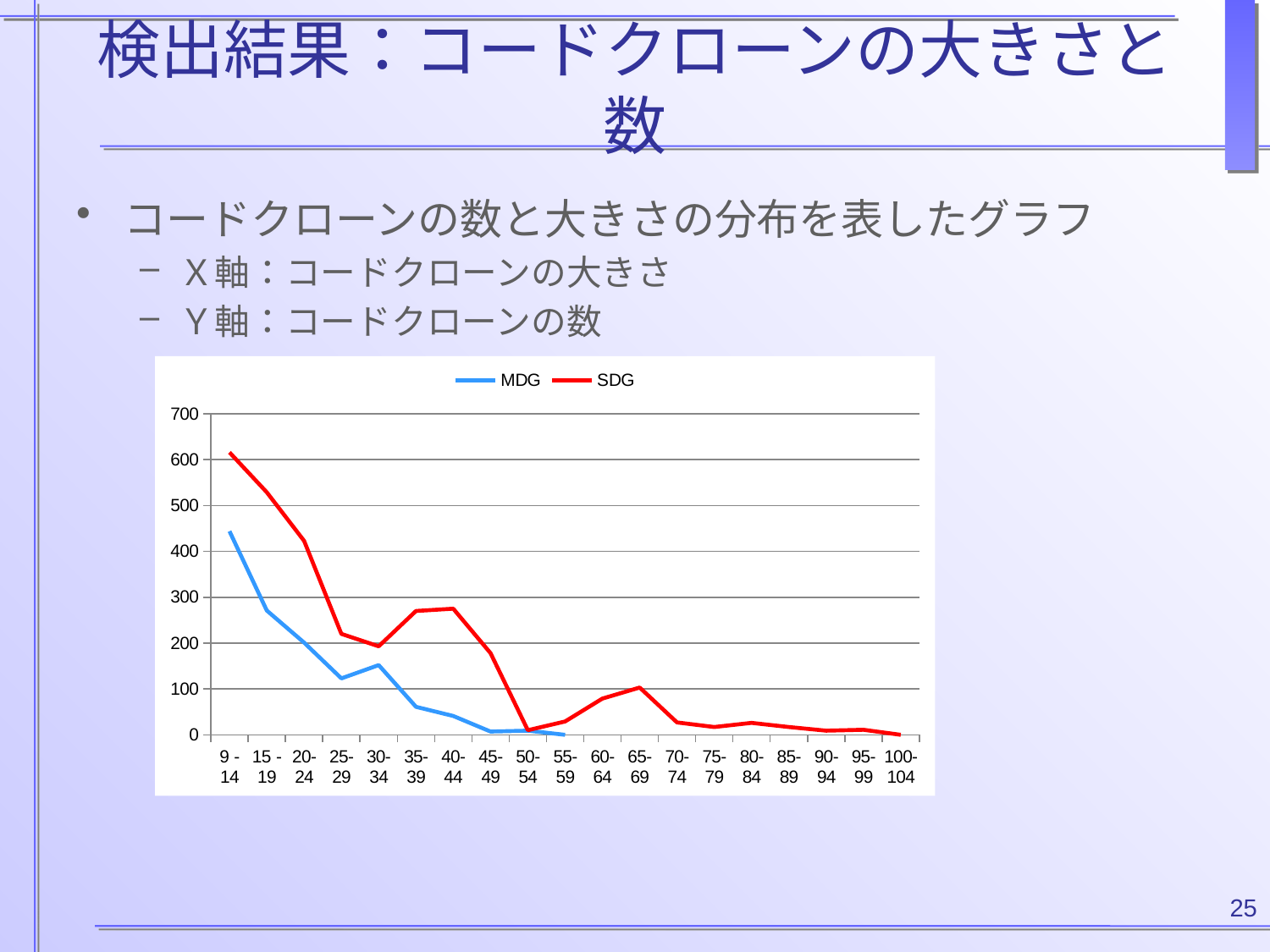

# 検出結果：コードクローンの大きさと数
コードクローンの数と大きさの分布を表したグラフ
Ｘ軸：コードクローンの大きさ
Ｙ軸：コードクローンの数

SDGを用いた方がより大きなコードクローンが多数検出されていることが確認できる

### Chart

| Category | MDG | SDG |
|---|---|---|
| 9 - 14 | 444.0 | 616.0 |
| 15 - 19 | 271.0 | 529.0 |
| 20-24 | 201.0 | 423.0 |
| 25-29 | 123.0 | 220.0 |
| 30-34 | 152.0 | 193.0 |
| 35-39 | 61.0 | 270.0 |
| 40-44 | 41.0 | 275.0 |
| 45-49 | 7.0 | 178.0 |
| 50-54 | 9.0 | 10.0 |
| 55-59 | 0.0 | 29.0 |
| 60-64 | None | 79.0 |
| 65-69 | None | 103.0 |
| 70-74 | None | 27.0 |
| 75-79 | None | 17.0 |
| 80-84 | None | 26.0 |
| 85-89 | None | 17.0 |
| 90-94 | None | 9.0 |
| 95-99 | None | 11.0 |
| 100-104 | None | 0.0 |
25